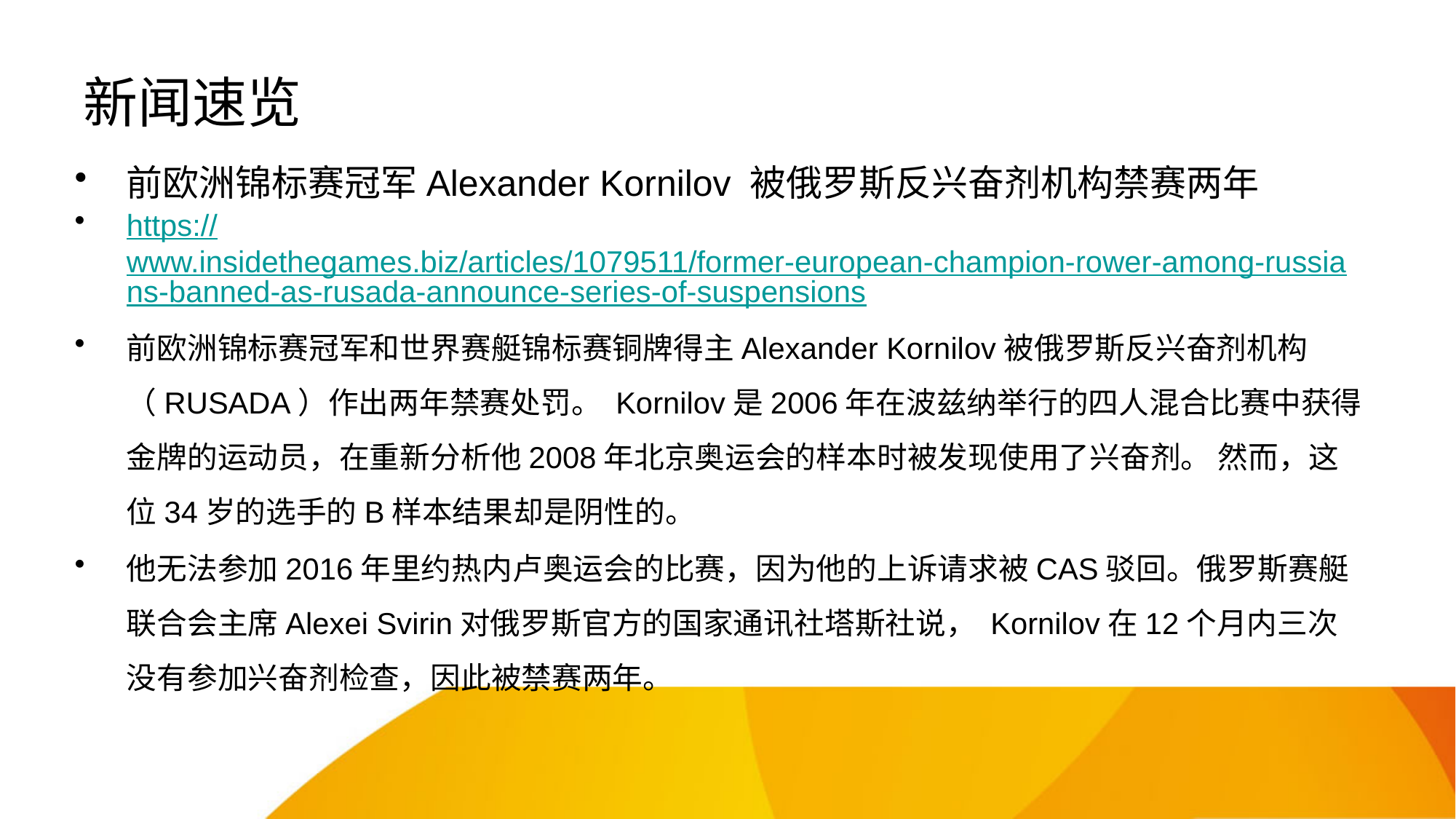

# 新闻速览
前欧洲锦标赛冠军Alexander Kornilov 被俄罗斯反兴奋剂机构禁赛两年
https://www.insidethegames.biz/articles/1079511/former-european-champion-rower-among-russians-banned-as-rusada-announce-series-of-suspensions
前欧洲锦标赛冠军和世界赛艇锦标赛铜牌得主Alexander Kornilov被俄罗斯反兴奋剂机构（RUSADA）作出两年禁赛处罚。 Kornilov是2006年在波兹纳举行的四人混合比赛中获得金牌的运动员，在重新分析他2008年北京奥运会的样本时被发现使用了兴奋剂。 然而，这位34岁的选手的B样本结果却是阴性的。
他无法参加2016年里约热内卢奥运会的比赛，因为他的上诉请求被CAS驳回。俄罗斯赛艇联合会主席Alexei Svirin对俄罗斯官方的国家通讯社塔斯社说， Kornilov在12个月内三次没有参加兴奋剂检查，因此被禁赛两年。